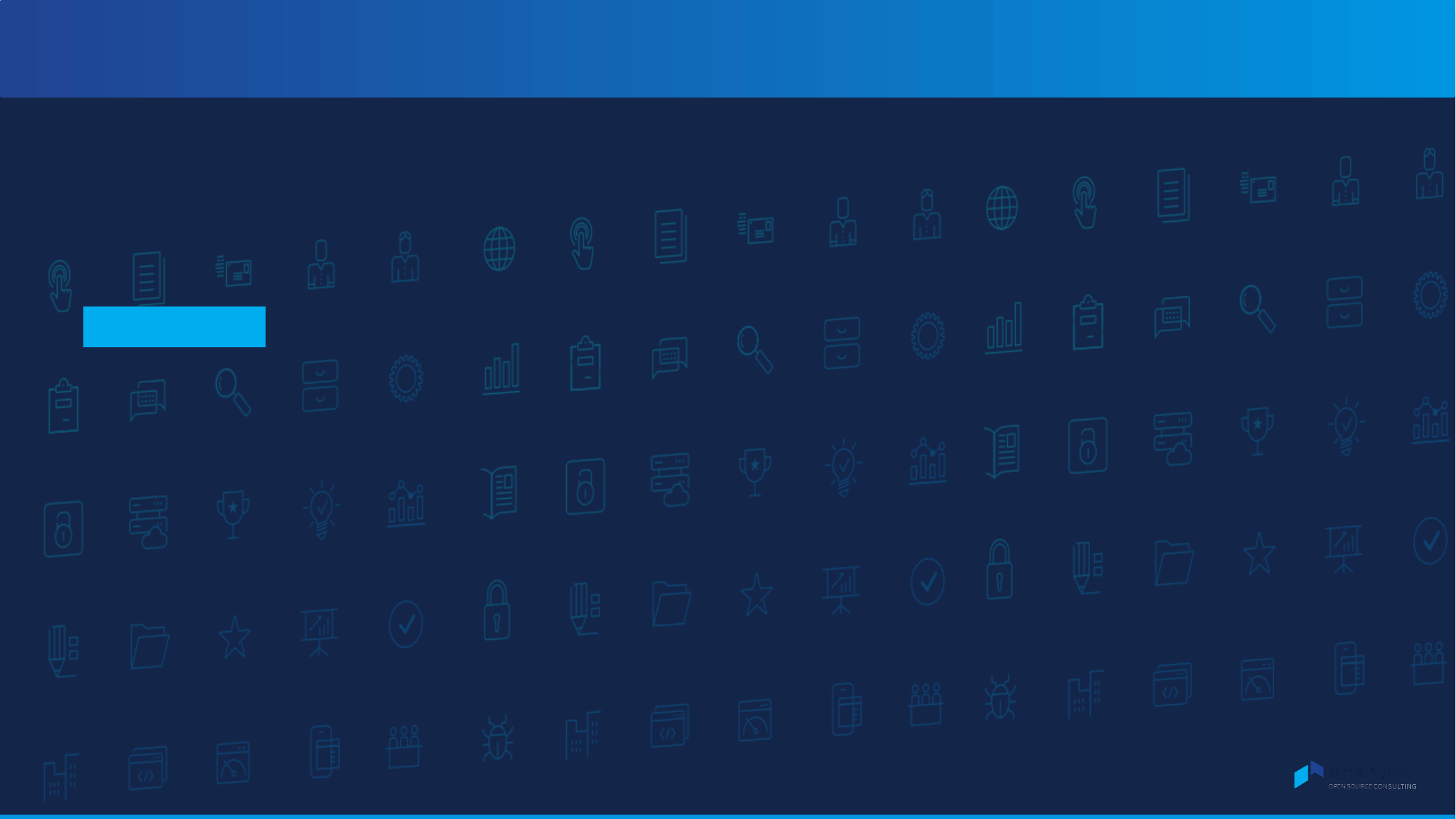

CHAPTER 01
SDLC (software development lifecycle) 과Continuous Integration
Continuous Deployment & Delivery